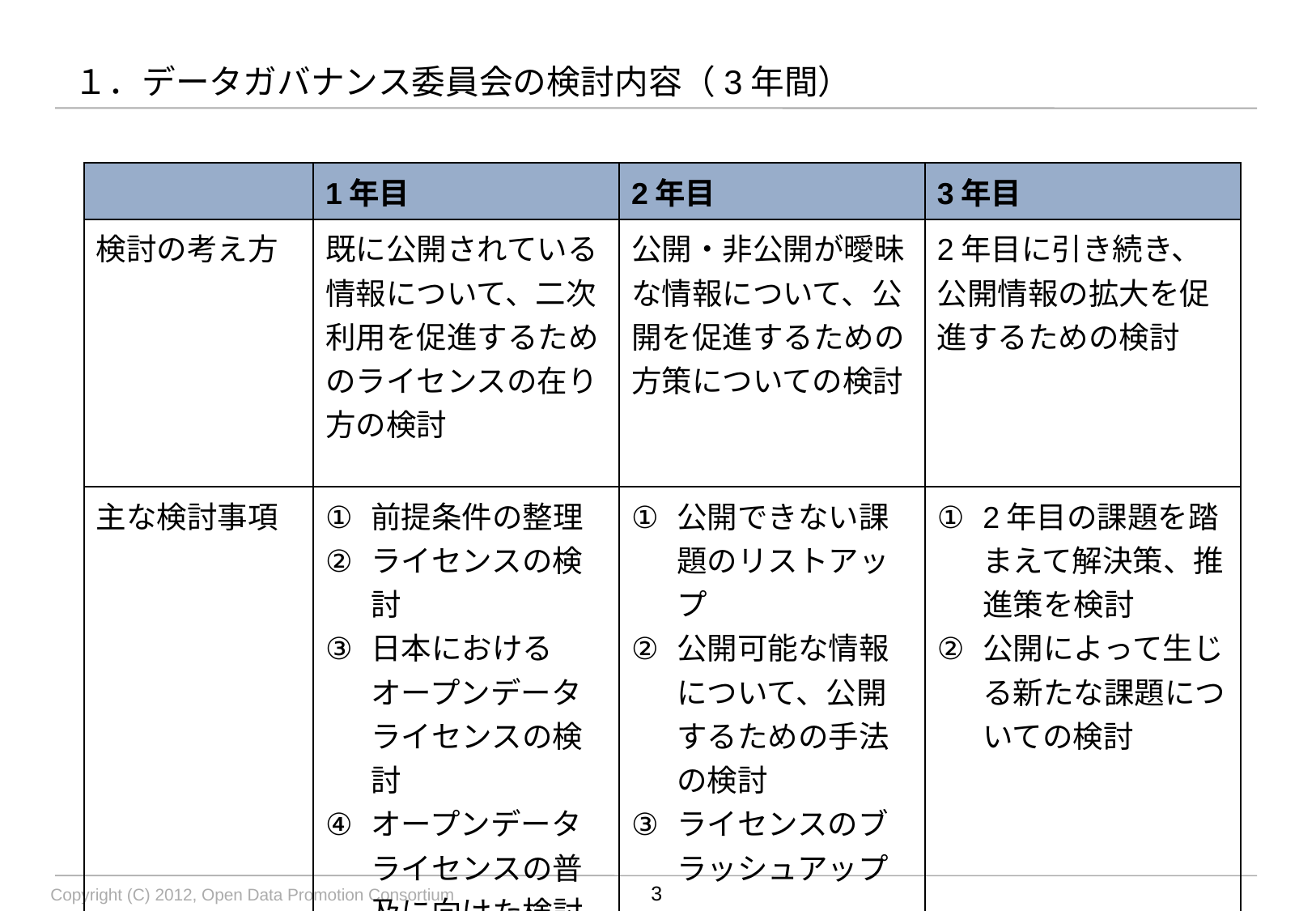

# １．データガバナンス委員会の検討内容（3年間）

|  | 1年目 | 2年目 | 3年目 |
| --- | --- | --- | --- |
| 検討の考え方 | 既に公開されている情報について、二次利用を促進するためのライセンスの在り方の検討 | 公開・非公開が曖昧な情報について、公開を促進するための方策についての検討 | 2年目に引き続き、公開情報の拡大を促進するための検討 |
| 主な検討事項 | 前提条件の整理 ライセンスの検討 日本におけるオープンデータライセンスの検討 オープンデータライセンスの普及に向けた検討 | 公開できない課題のリストアップ 公開可能な情報について、公開するための手法の検討 ライセンスのブラッシュアップ | 2年目の課題を踏まえて解決策、推進策を検討 公開によって生じる新たな課題についての検討 |
3
Copyright (C) 2012, Open Data Promotion Consortium